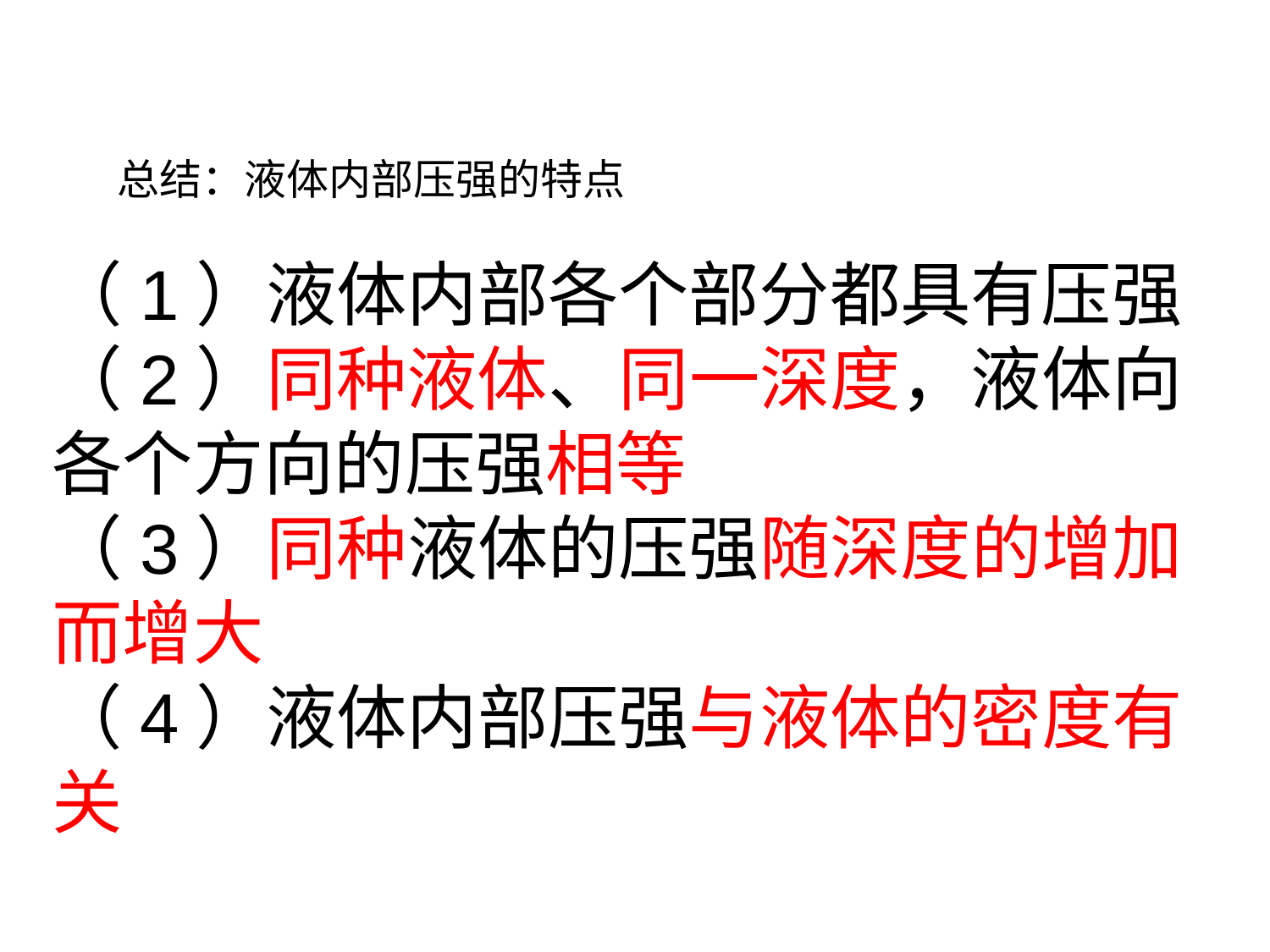

总结：液体内部压强的特点
（1）液体内部各个部分都具有压强
（2）同种液体、同一深度，液体向各个方向的压强相等
（3）同种液体的压强随深度的增加而增大
（4）液体内部压强与液体的密度有关